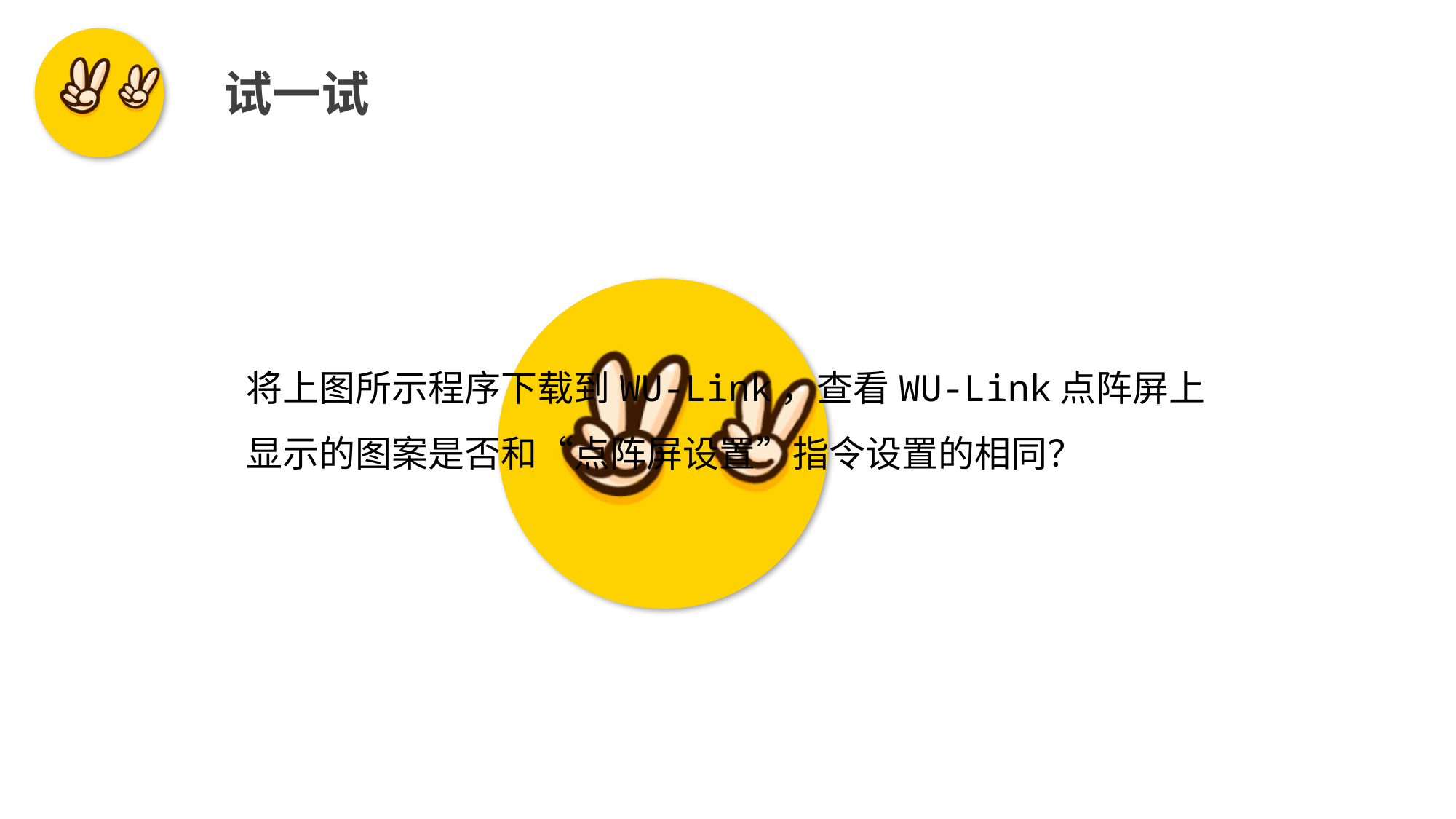

试一试

将上图所示程序下载到WU-Link，查看WU-Link点阵屏上显示的图案是否和“点阵屏设置”指令设置的相同？